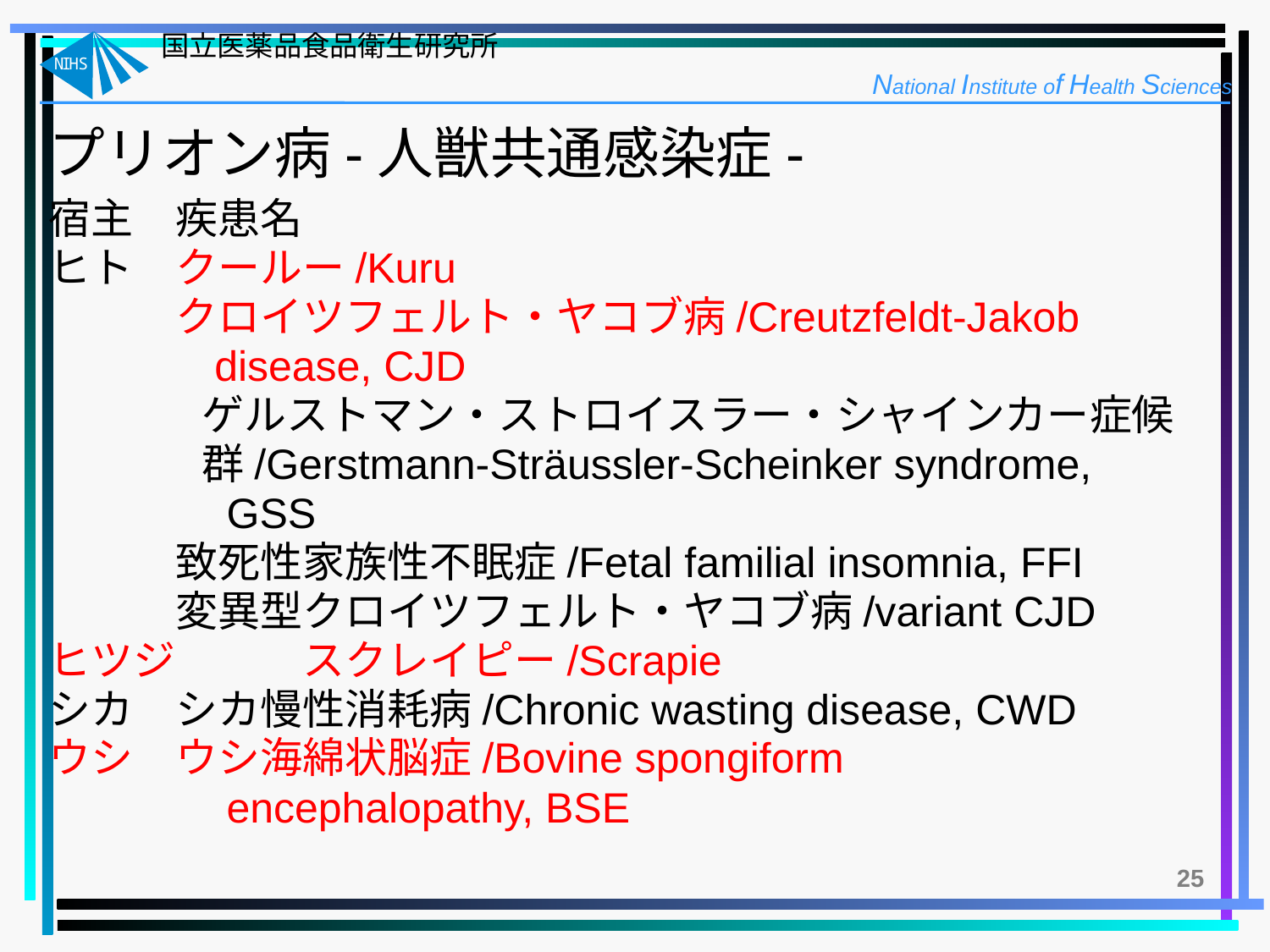

プリオン病-人獣共通感染症-
宿主	疾患名
ヒト	クールー/Kuru
	クロイツフェルト・ヤコブ病/Creutzfeldt-Jakob
　　　   disease, CJD
               ゲルストマン・ストロイスラー・シャインカー症候
               群/Gerstmann-Sträussler-Scheinker syndrome,
               GSS
	致死性家族性不眠症/Fetal familial insomnia, FFI
	変異型クロイツフェルト・ヤコブ病/variant CJD
ヒツジ	スクレイピー/Scrapie
シカ	シカ慢性消耗病/Chronic wasting disease, CWD
ウシ	ウシ海綿状脳症/Bovine spongiform
               encephalopathy, BSE
25